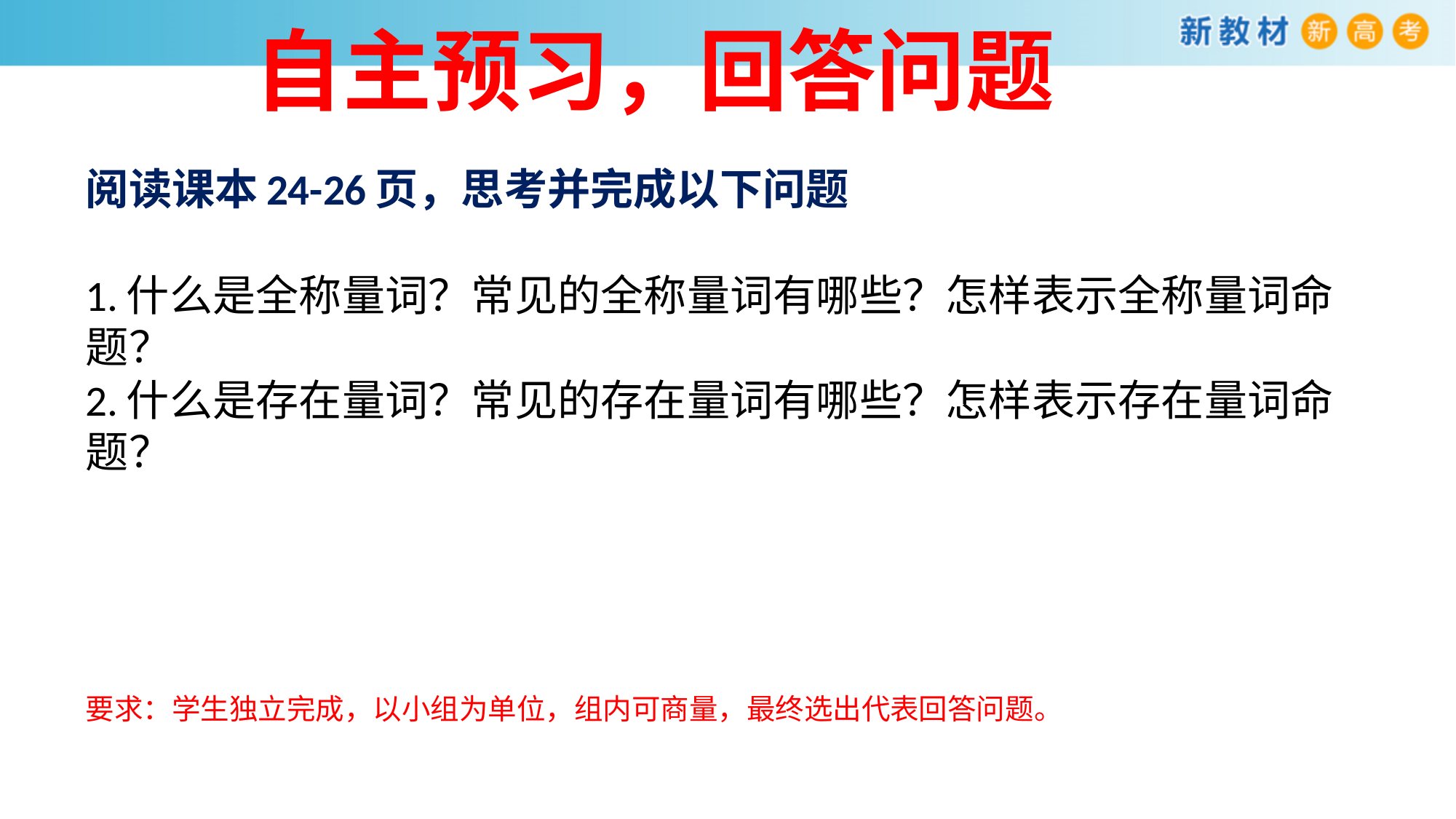

# 自主预习，回答问题
阅读课本24-26页，思考并完成以下问题

1.什么是全称量词？常见的全称量词有哪些？怎样表示全称量词命题？
2.什么是存在量词？常见的存在量词有哪些？怎样表示存在量词命题？

要求：学生独立完成，以小组为单位，组内可商量，最终选出代表回答问题。